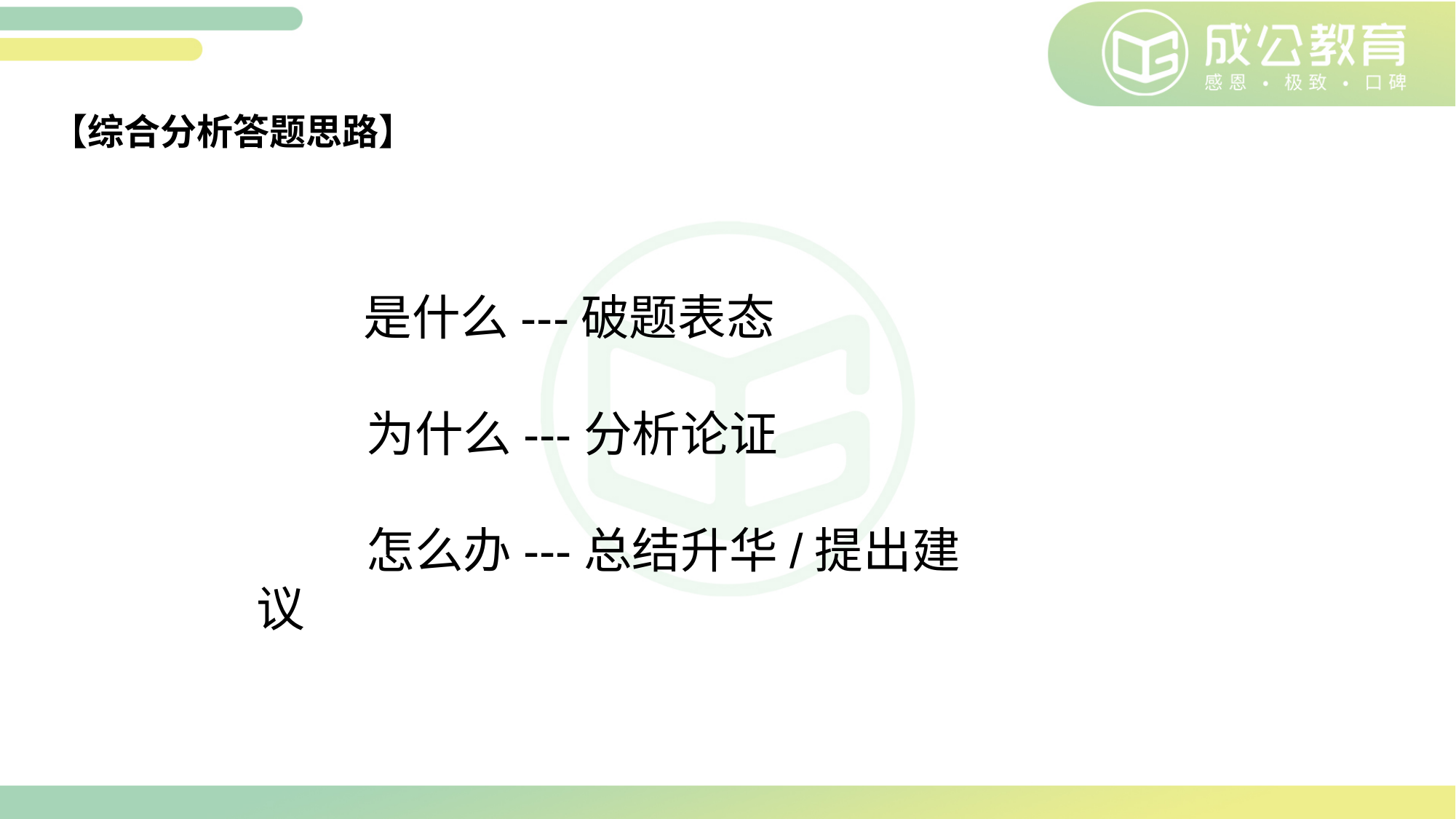

# 【综合分析答题思路】
            是什么---破题表态

         为什么---分析论证

         怎么办---总结升华/提出建议